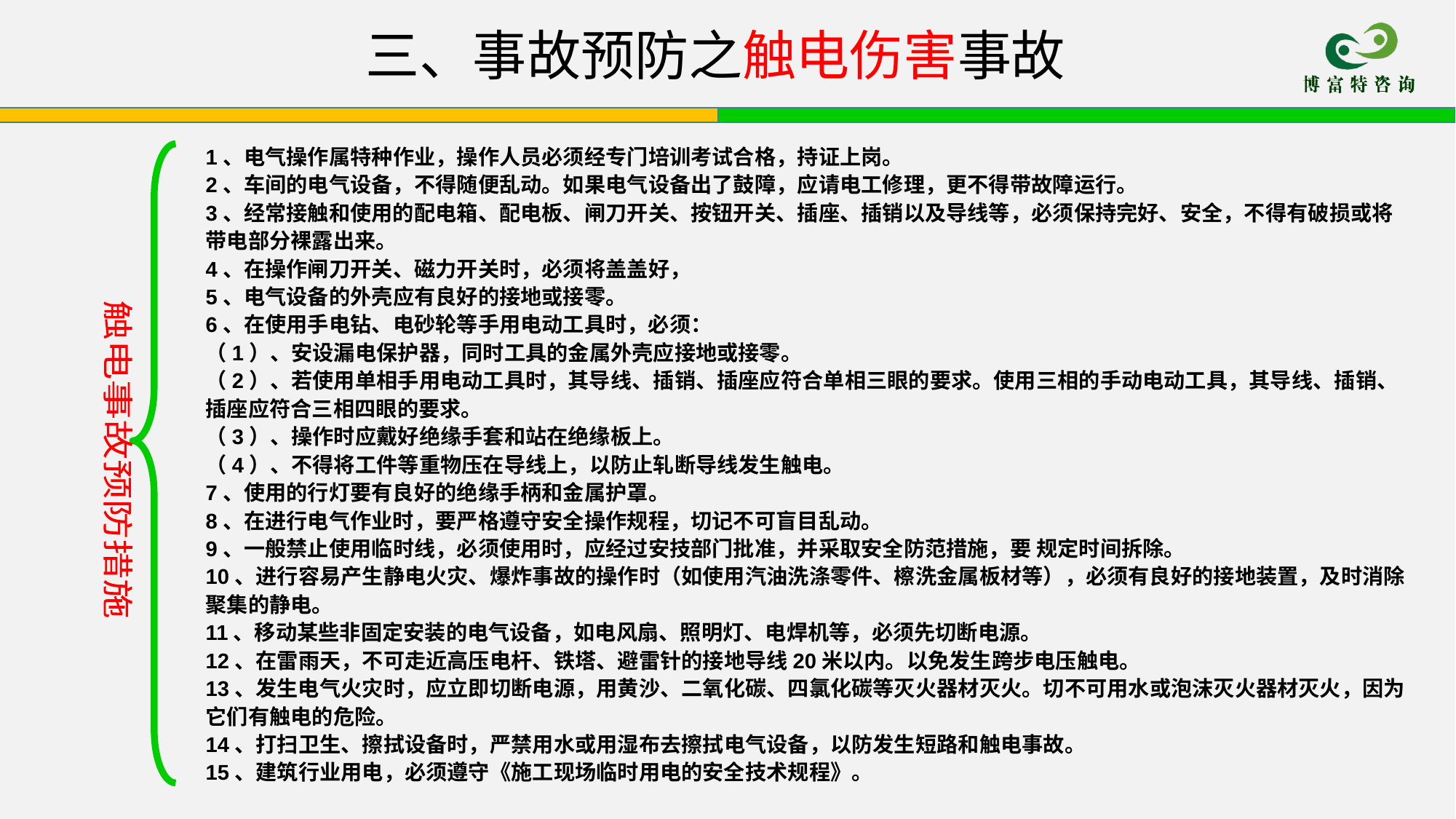

# 三、事故预防之触电伤害事故
1、电气操作属特种作业，操作人员必须经专门培训考试合格，持证上岗。
2、车间的电气设备，不得随便乱动。如果电气设备出了鼓障，应请电工修理，更不得带故障运行。
3、经常接触和使用的配电箱、配电板、闸刀开关、按钮开关、插座、插销以及导线等，必须保持完好、安全，不得有破损或将带电部分裸露出来。
4、在操作闸刀开关、磁力开关时，必须将盖盖好，
5、电气设备的外壳应有良好的接地或接零。
6、在使用手电钻、电砂轮等手用电动工具时，必须：
（1）、安设漏电保护器，同时工具的金属外壳应接地或接零。
（2）、若使用单相手用电动工具时，其导线、插销、插座应符合单相三眼的要求。使用三相的手动电动工具，其导线、插销、插座应符合三相四眼的要求。
（3）、操作时应戴好绝缘手套和站在绝缘板上。
（4）、不得将工件等重物压在导线上，以防止轧断导线发生触电。
7、使用的行灯要有良好的绝缘手柄和金属护罩。
8、在进行电气作业时，要严格遵守安全操作规程，切记不可盲目乱动。
9、一般禁止使用临时线，必须使用时，应经过安技部门批准，并采取安全防范措施，要 规定时间拆除。
10、进行容易产生静电火灾、爆炸事故的操作时（如使用汽油洗涤零件、檫洗金属板材等），必须有良好的接地装置，及时消除聚集的静电。
11、移动某些非固定安装的电气设备，如电风扇、照明灯、电焊机等，必须先切断电源。
12、在雷雨天，不可走近高压电杆、铁塔、避雷针的接地导线20米以内。以免发生跨步电压触电。
13、发生电气火灾时，应立即切断电源，用黄沙、二氧化碳、四氯化碳等灭火器材灭火。切不可用水或泡沫灭火器材灭火，因为它们有触电的危险。
14、打扫卫生、擦拭设备时，严禁用水或用湿布去擦拭电气设备，以防发生短路和触电事故。
15、建筑行业用电，必须遵守《施工现场临时用电的安全技术规程》。

触电事故预防措施
31